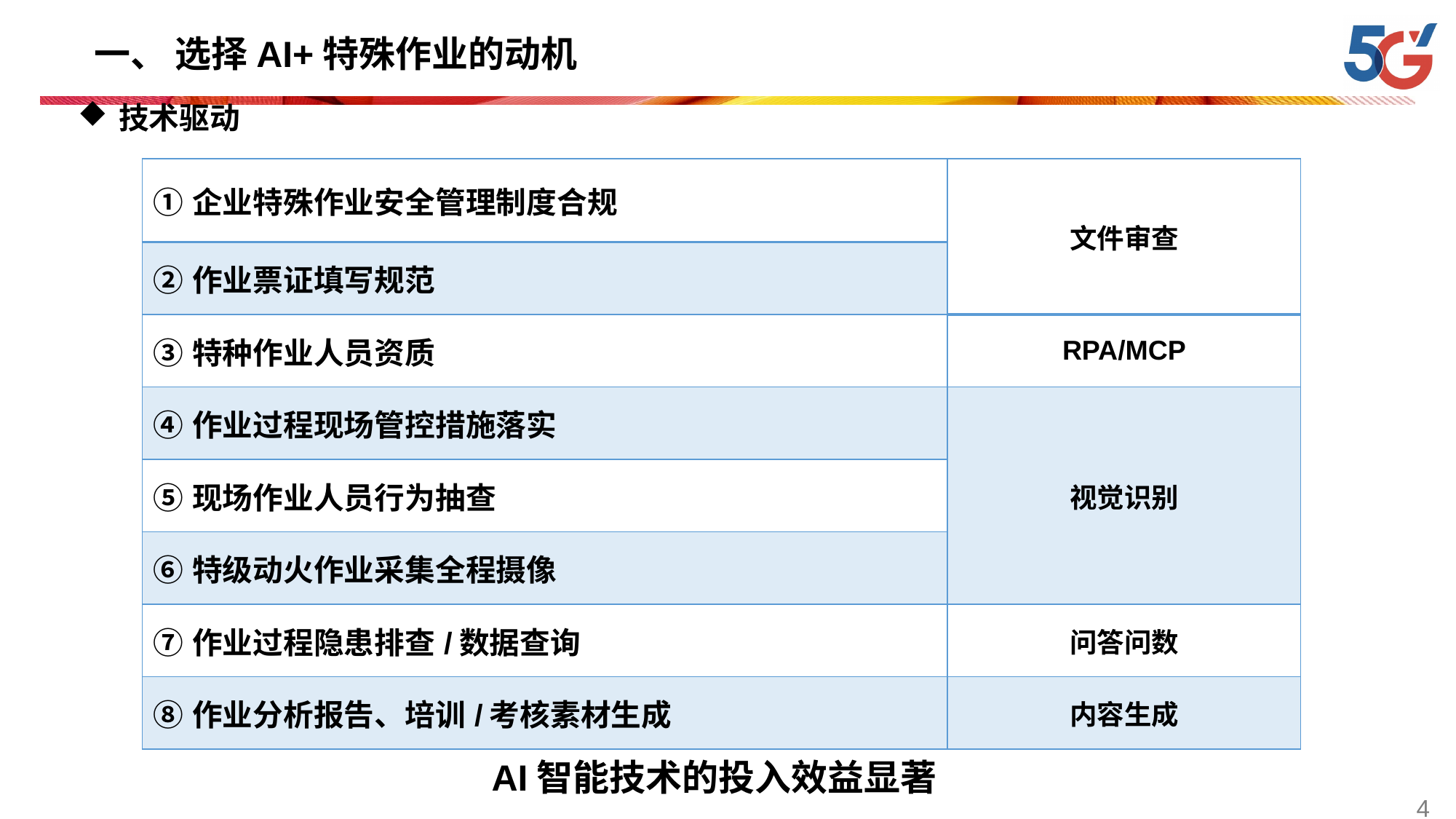

一、 选择AI+特殊作业的动机
技术驱动
| ①企业特殊作业安全管理制度合规 | 文件审查 |
| --- | --- |
| ②作业票证填写规范 |  |
| ③特种作业人员资质 | RPA/MCP |
| ④作业过程现场管控措施落实 | 视觉识别 |
| ⑤现场作业人员行为抽查 |  |
| ⑥特级动火作业采集全程摄像 |  |
| ⑦作业过程隐患排查/数据查询 | 问答问数 |
| ⑧作业分析报告、培训/考核素材生成 | 内容生成 |
 AI智能技术的投入效益显著